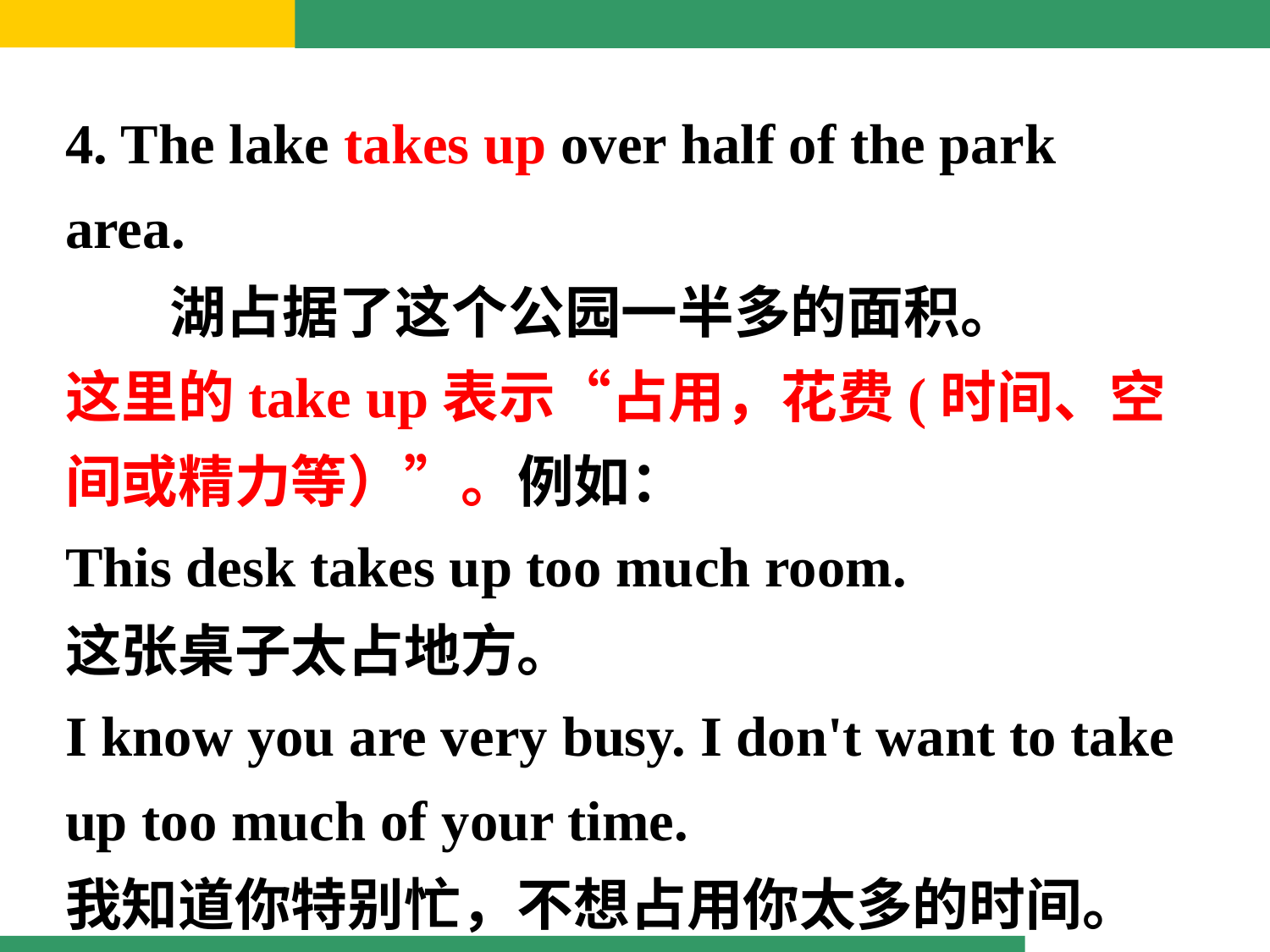

4. The lake takes up over half of the park area.
       湖占据了这个公园一半多的面积。
这里的take up表示“占用，花费(时间、空间或精力等）”。例如：
This desk takes up too much room.
这张桌子太占地方。
I know you are very busy. I don't want to take up too much of your time.
我知道你特别忙，不想占用你太多的时间。